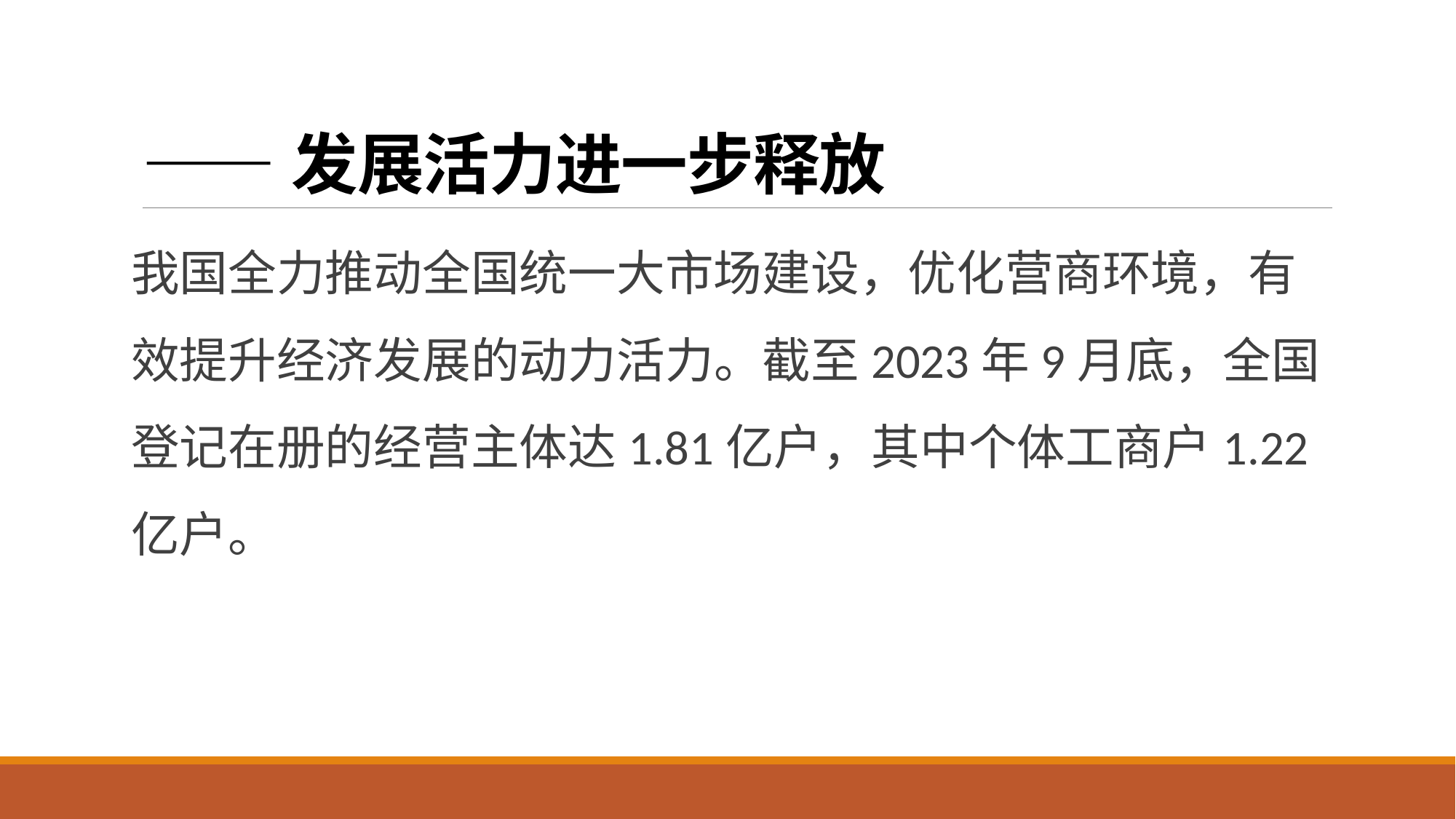

# ——发展活力进一步释放
我国全力推动全国统一大市场建设，优化营商环境，有效提升经济发展的动力活力。截至2023年9月底，全国登记在册的经营主体达1.81亿户，其中个体工商户1.22亿户。